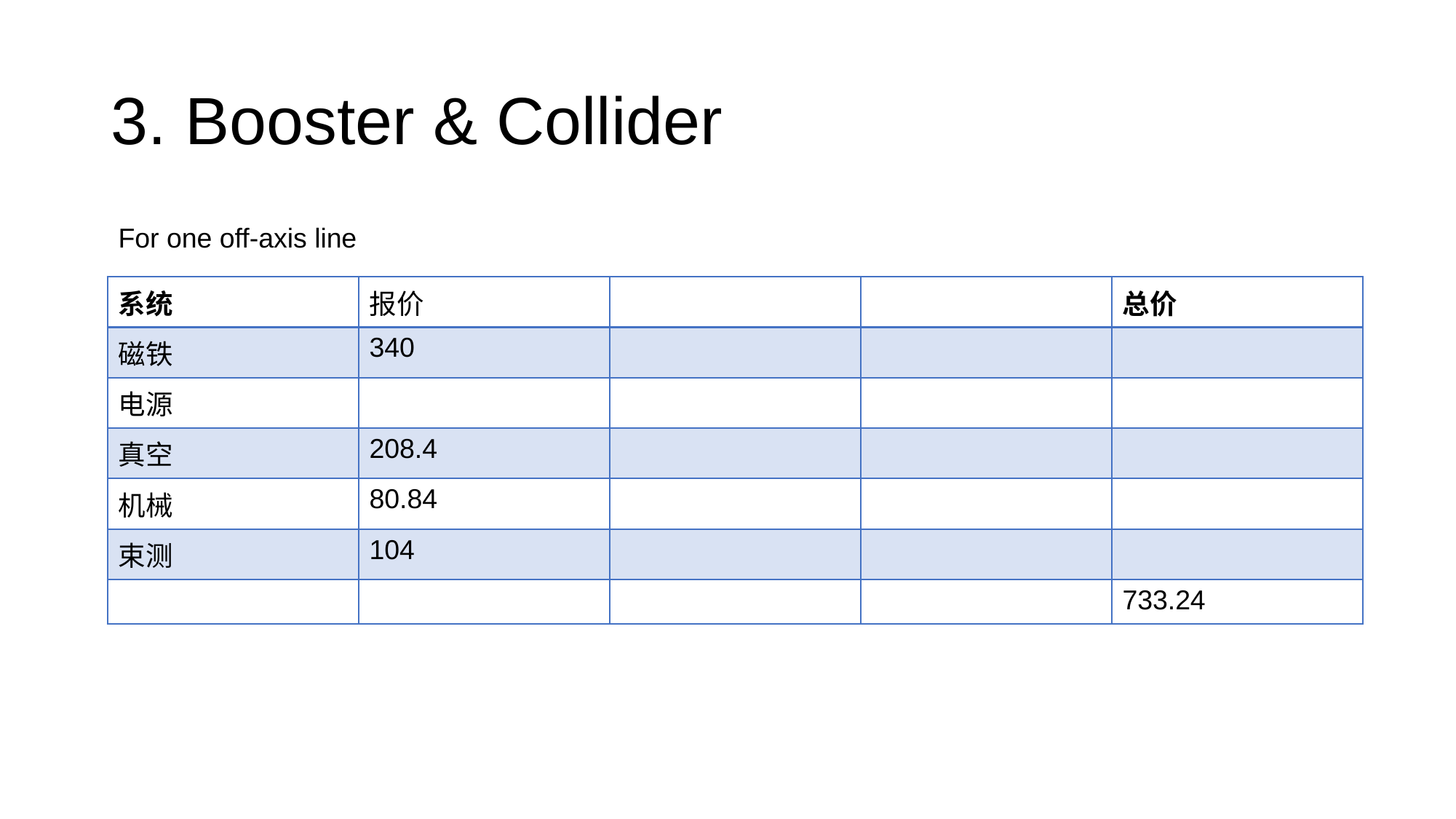

# 3. Booster & Collider
For one off-axis line
| 系统 | 报价 |  |  | 总价 |
| --- | --- | --- | --- | --- |
| 磁铁 | 340 |  |  |  |
| 电源 |  |  |  |  |
| 真空 | 208.4 |  |  |  |
| 机械 | 80.84 |  |  |  |
| 束测 | 104 |  |  |  |
|  |  |  |  | 733.24 |